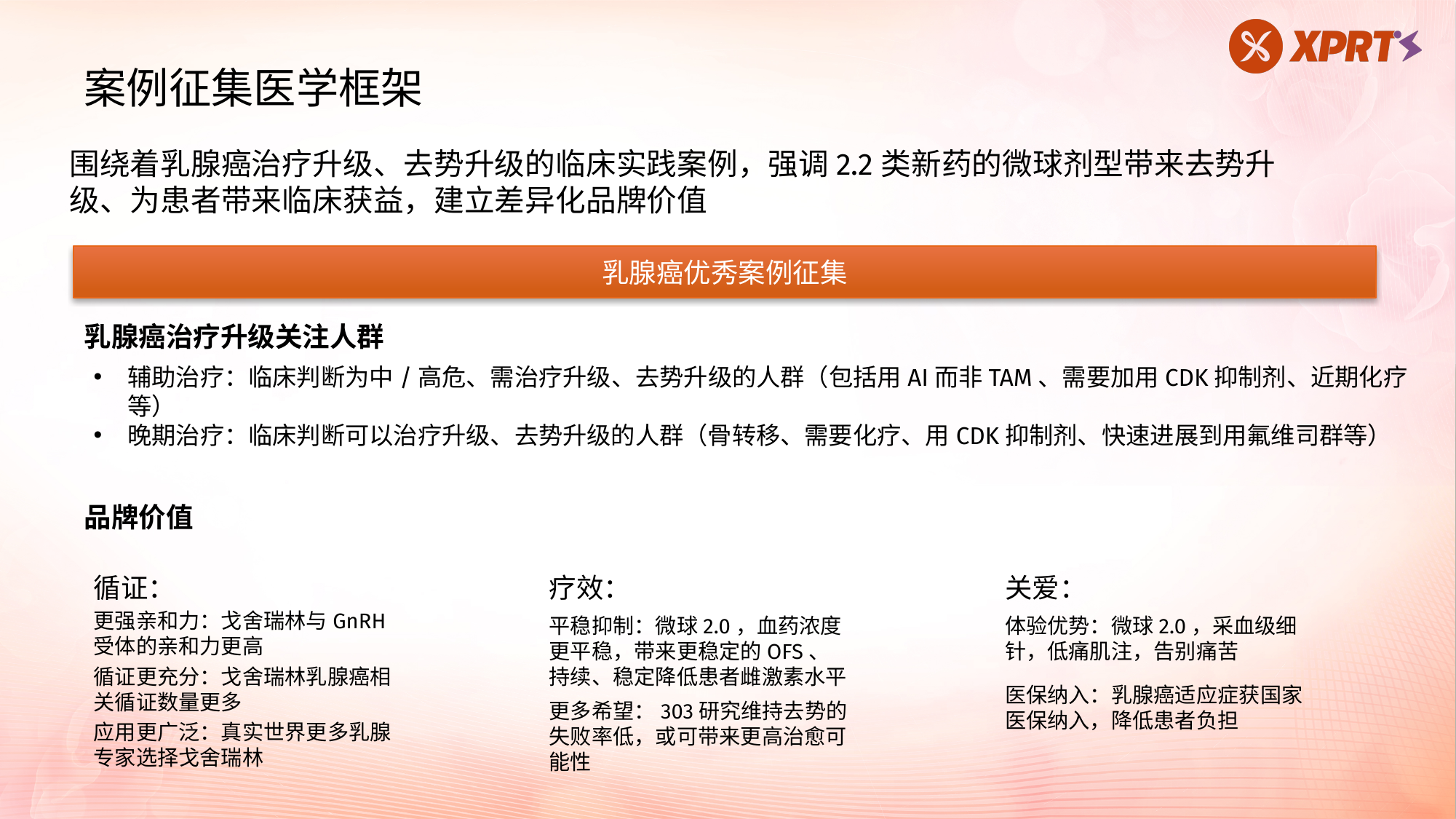

案例征集医学框架
围绕着乳腺癌治疗升级、去势升级的临床实践案例，强调2.2类新药的微球剂型带来去势升级、为患者带来临床获益，建立差异化品牌价值
乳腺癌优秀案例征集
乳腺癌治疗升级关注人群
辅助治疗：临床判断为中/高危、需治疗升级、去势升级的人群（包括用AI而非TAM、需要加用CDK抑制剂、近期化疗等）
晚期治疗：临床判断可以治疗升级、去势升级的人群（骨转移、需要化疗、用CDK抑制剂、快速进展到用氟维司群等）
品牌价值
循证：
更强亲和力：戈舍瑞林与GnRH受体的亲和力更高
循证更充分：戈舍瑞林乳腺癌相关循证数量更多
应用更广泛：真实世界更多乳腺专家选择戈舍瑞林
疗效：
平稳抑制：微球2.0，血药浓度更平稳，带来更稳定的OFS、持续、稳定降低患者雌激素水平
更多希望：303研究维持去势的失败率低，或可带来更高治愈可能性
关爱：
体验优势：微球2.0，采血级细针，低痛肌注，告别痛苦
医保纳入：乳腺癌适应症获国家医保纳入，降低患者负担